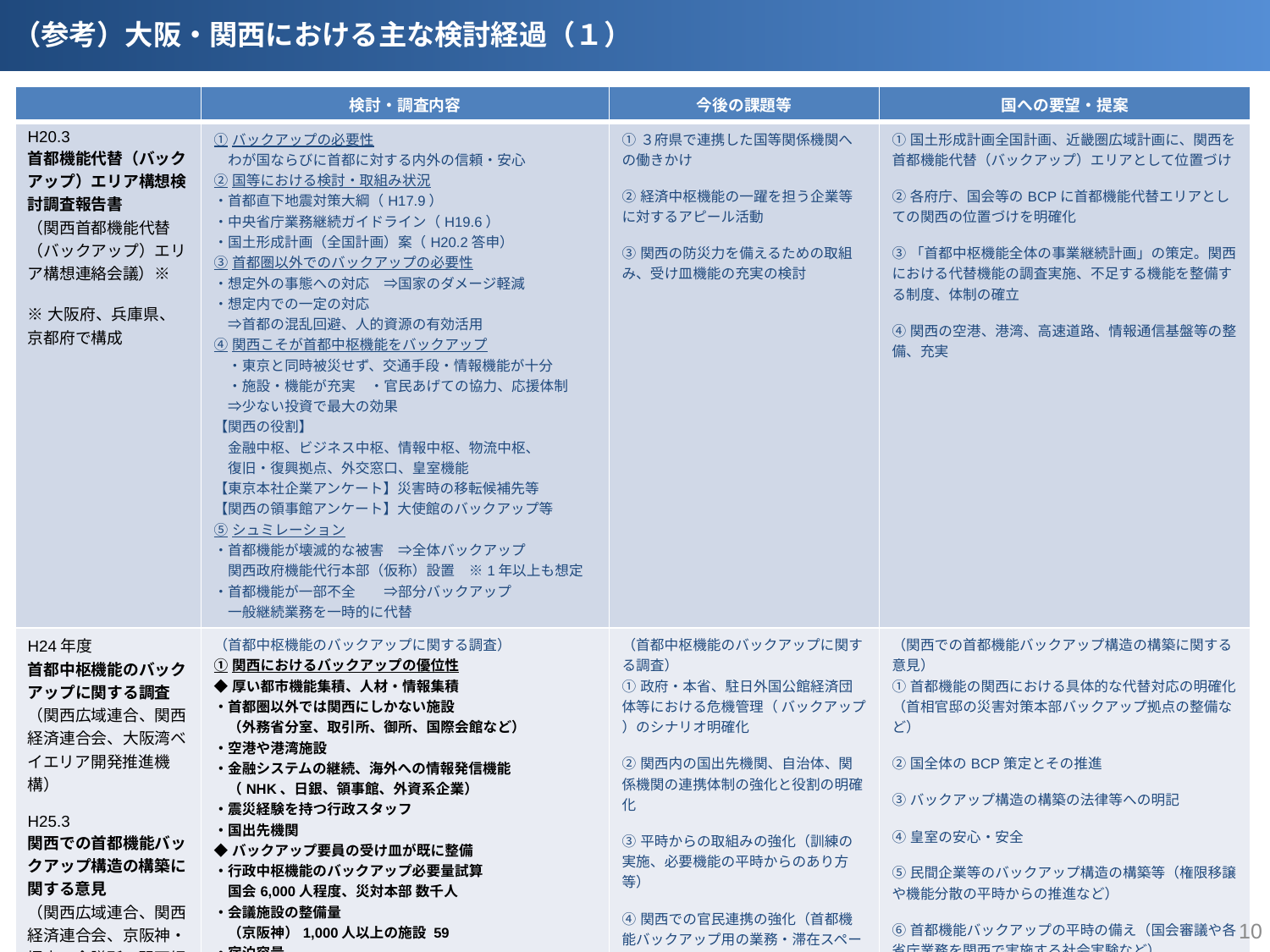

（参考）大阪・関西における主な検討経過（１）
|  | 検討・調査内容 | 今後の課題等 | 国への要望・提案 |
| --- | --- | --- | --- |
| H20.3 首都機能代替（バックアップ）エリア構想検討調査報告書 （関西首都機能代替（バックアップ）エリア構想連絡会議）※ ※大阪府、兵庫県、京都府で構成 | ①バックアップの必要性 　わが国ならびに首都に対する内外の信頼・安心 ②国等における検討・取組み状況 ・首都直下地震対策大綱（H17.9） ・中央省庁業務継続ガイドライン（H19.6） ・国土形成計画（全国計画）案（H20.2答申） ③首都圏以外でのバックアップの必要性 ・想定外の事態への対応　⇒国家のダメージ軽減 ・想定内での一定の対応　 　⇒首都の混乱回避、人的資源の有効活用 ④関西こそが首都中枢機能をバックアップ 　・東京と同時被災せず、交通手段・情報機能が十分 　・施設・機能が充実　・官民あげての協力、応援体制 　⇒少ない投資で最大の効果　 【関西の役割】 　金融中枢、ビジネス中枢、情報中枢、物流中枢、 　復旧・復興拠点、外交窓口、皇室機能 【東京本社企業アンケート】災害時の移転候補先等 【関西の領事館アンケート】大使館のバックアップ等 ⑤シュミレーション ・首都機能が壊滅的な被害　⇒全体バックアップ 　関西政府機能代行本部（仮称）設置　※1年以上も想定 ・首都機能が一部不全　　⇒部分バックアップ 　一般継続業務を一時的に代替 | ①３府県で連携した国等関係機関への働きかけ ②経済中枢機能の一躍を担う企業等に対するアピール活動 ③関西の防災力を備えるための取組み、受け皿機能の充実の検討 | ①国土形成計画全国計画、近畿圏広域計画に、関西を首都機能代替（バックアップ）エリアとして位置づけ ②各府庁、国会等のBCPに首都機能代替エリアとしての関西の位置づけを明確化 ③「首都中枢機能全体の事業継続計画」の策定。関西における代替機能の調査実施、不足する機能を整備する制度、体制の確立 ④関西の空港、港湾、高速道路、情報通信基盤等の整備、充実 |
| H24年度 首都中枢機能のバックアップに関する調査 （関西広域連合、関西経済連合会、大阪湾ベイエリア開発推進機構） H25.3 関西での首都機能バックアップ構造の構築に関する意見 （関西広域連合、関西経済連合会、京阪神・堺商工会議所、関西経済同友会） | （首都中枢機能のバックアップに関する調査） ①関西におけるバックアップの優位性 ◆厚い都市機能集積、人材・情報集積 ・首都圏以外では関西にしかない施設 　（外務省分室、取引所、御所、国際会館など） ・空港や港湾施設 ・金融システムの継続、海外への情報発信機能　 　（NHK、日銀、領事館、外資系企業） ・震災経験を持つ行政スタッフ ・国出先機関 ◆バックアップ要員の受け皿が既に整備 ・行政中枢機能のバックアップ必要量試算 　国会6,000人程度、災対本部 数千人 ・会議施設の整備量 　（京阪神）1,000人以上の施設 59 ・宿泊容量 　（京阪神）中心から10km以内 約16,000人 ◆民間企業の意思決定機能の集積 ・企業の本社機能集積 ・首都機能バックアップに対する企業の対応 　（バックアップを検討している企業数など） ②関西における首都機能バックアップの想定 | （首都中枢機能のバックアップに関する調査） ①政府・本省、駐日外国公館経済団体等における危機管理（ バックアップ ）のシナリオ明確化 ②関西内の国出先機関、自治体、関係機関の連携体制の強化と役割の明確化 ③平時からの取組みの強化（訓練の実施、必要機能の平時からのあり方等） ④関西での官民連携の強化（首都機能バックアップ用の業務・滞在スペースの優先確保等） ⑤首都圏とのアクセス確保（複数手段の確保、耐震性の向上） ⑥様々なバックアップのイメージの検討を深化、関西の意識の醸成（シンポジウム等の情報発信） | （関西での首都機能バックアップ構造の構築に関する意見） ①首都機能の関西における具体的な代替対応の明確化（首相官邸の災害対策本部バックアップ拠点の整備など） ②国全体のBCP策定とその推進 ③バックアップ構造の構築の法律等への明記 ④皇室の安心・安全 ⑤民間企業等のバックアップ構造の構築等（権限移譲や機能分散の平時からの推進など） ⑥首都機能バックアップの平時の備え（国会審議や各省庁業務を関西で実施する社会実験など） ⑦国での検討の更なる具体化（東京圏外の代替拠点の具体化） ⑧国土の双眼構造の構築（太平洋側・日本海側の国土軸の構築、物流ネットワークの複線化） |
10